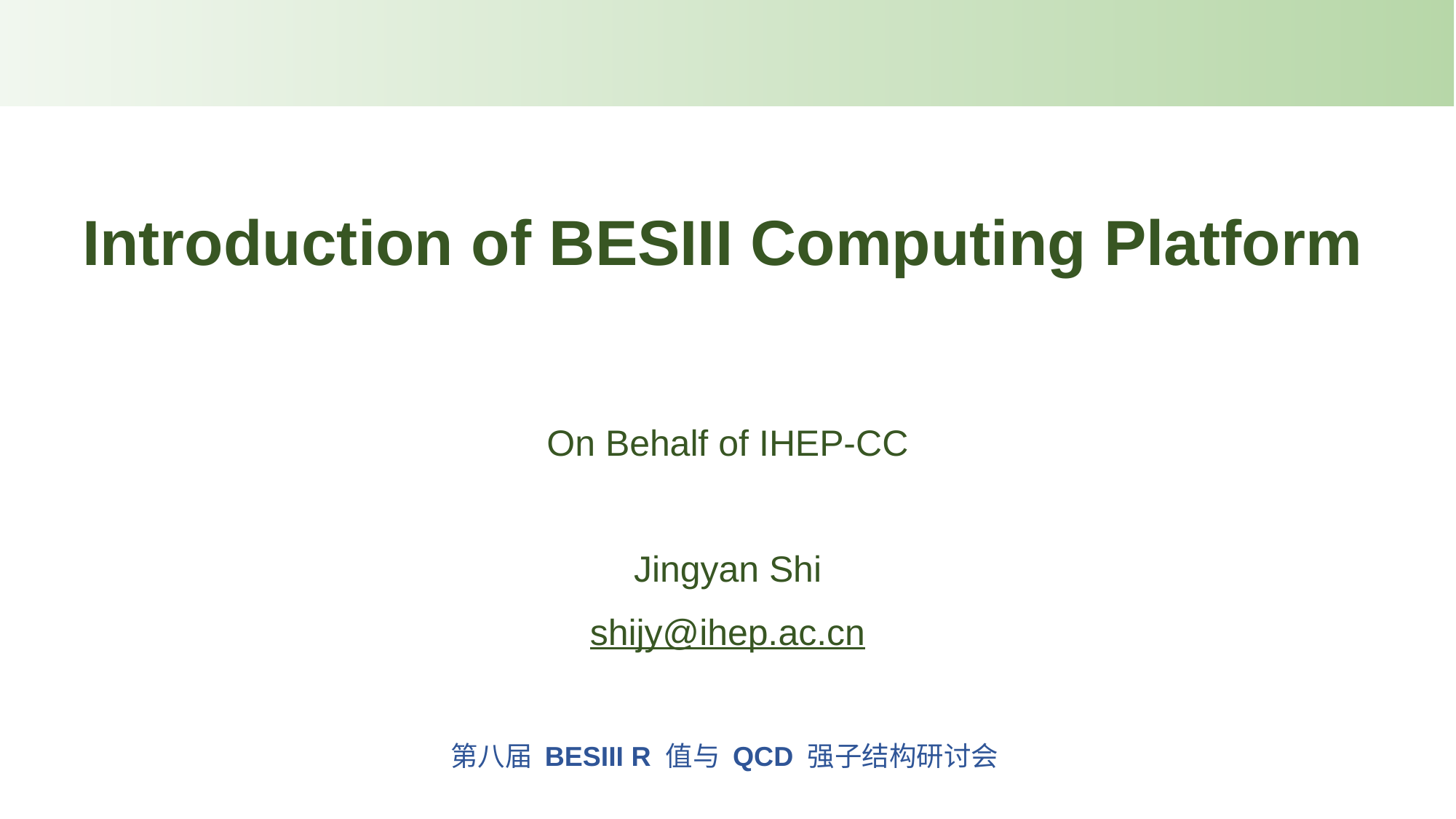

# Introduction of BESIII Computing Platform
On Behalf of IHEP-CC

Jingyan Shi
shijy@ihep.ac.cn

第八届 BESIII R 值与 QCD 强子结构研讨会